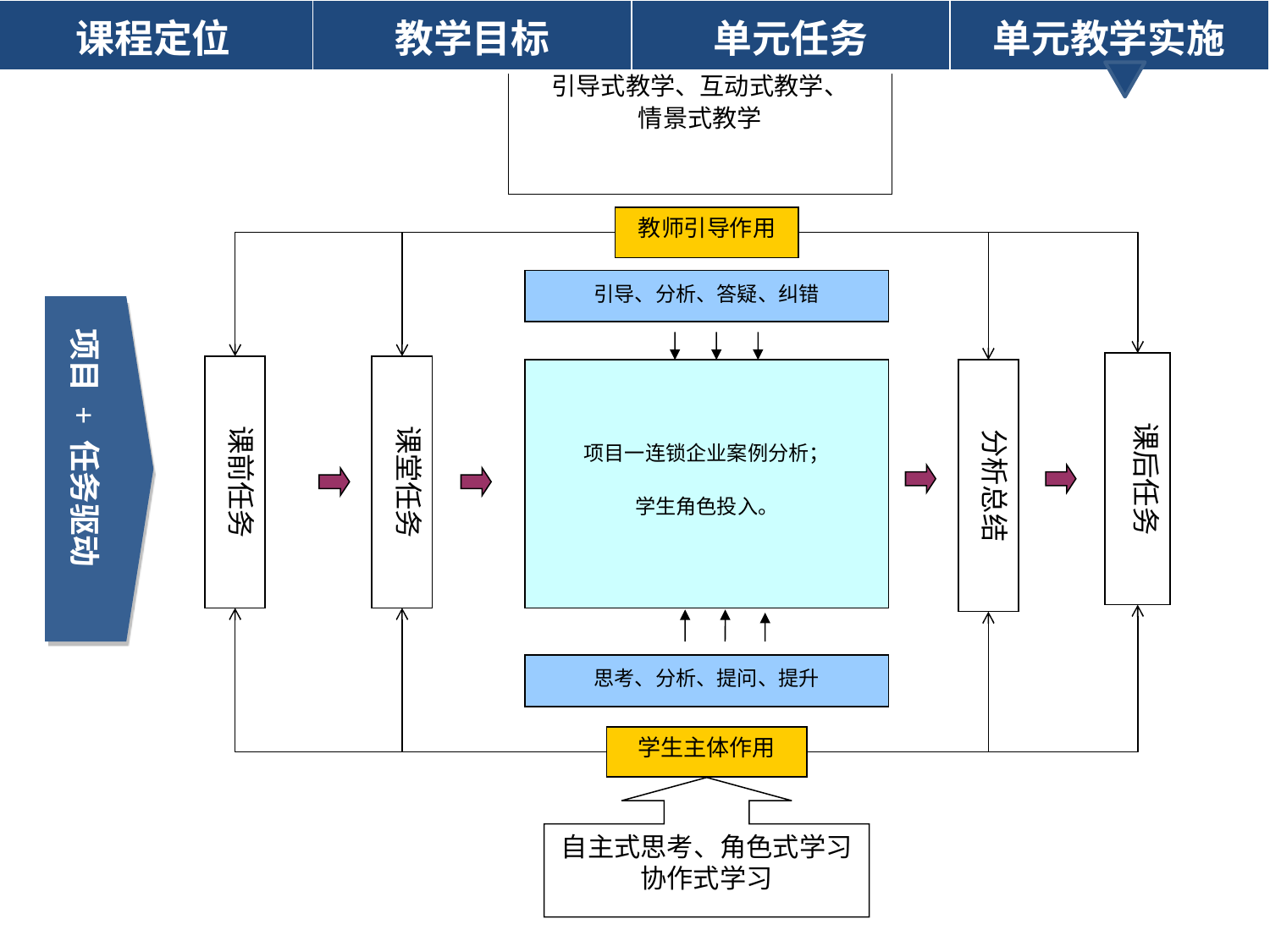

| 课程定位 | 教学目标 | 单元任务 | 单元教学实施 |
| --- | --- | --- | --- |
引导式教学、互动式教学、
情景式教学

教师引导作用
引导、分析、答疑、纠错

项目 + 任务驱动

课后任务
课前任务
课堂任务
项目一连锁企业案例分析；
学生角色投入。
分析总结

思考、分析、提问、提升
学生主体作用
自主式思考、角色式学习
协作式学习